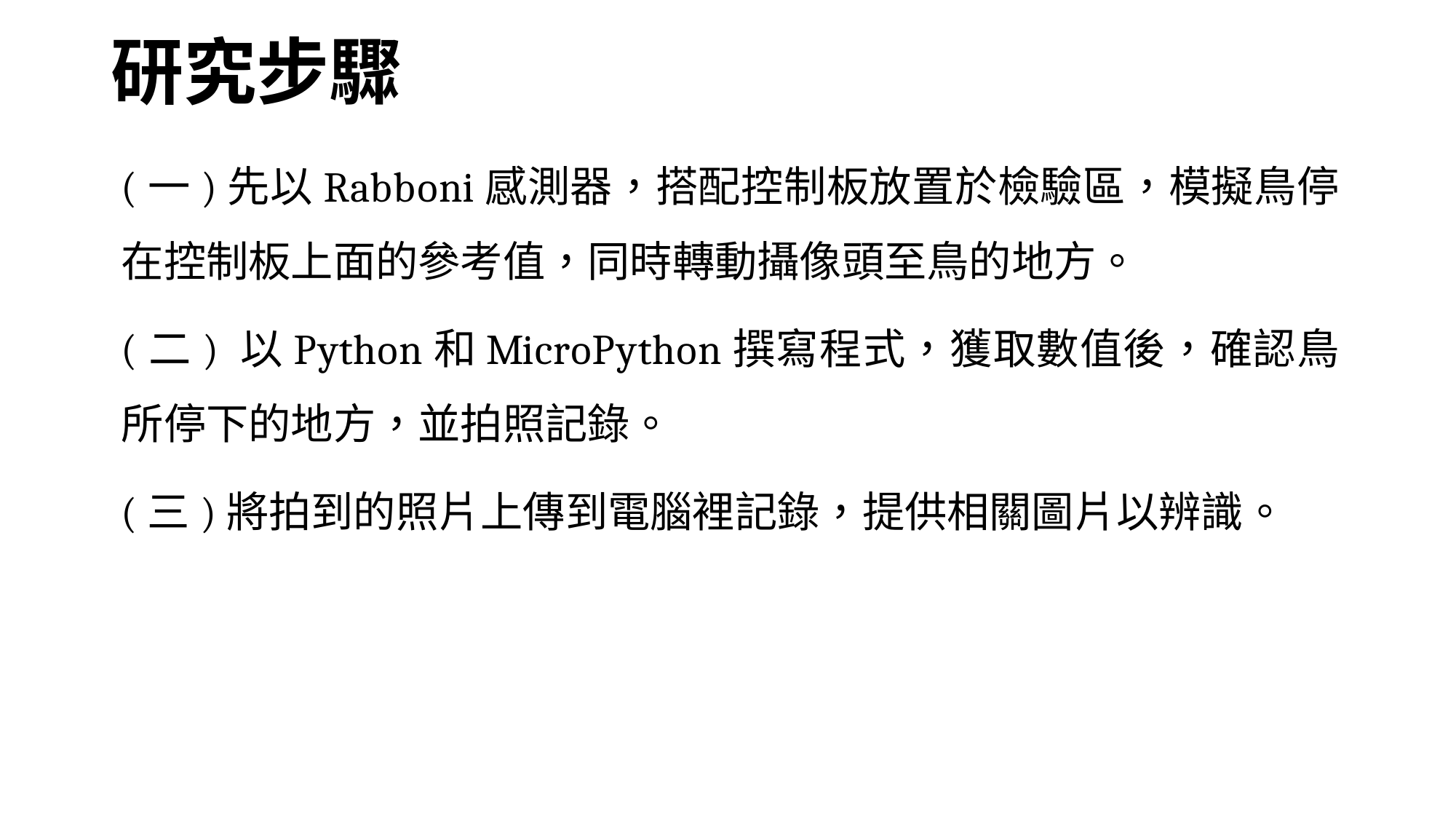

# 研究步驟
(一)先以Rabboni感測器，搭配控制板放置於檢驗區，模擬鳥停在控制板上面的參考值，同時轉動攝像頭至鳥的地方。
(二) 以Python和MicroPython撰寫程式，獲取數值後，確認鳥所停下的地方，並拍照記錄。
(三)將拍到的照片上傳到電腦裡記錄，提供相關圖片以辨識。